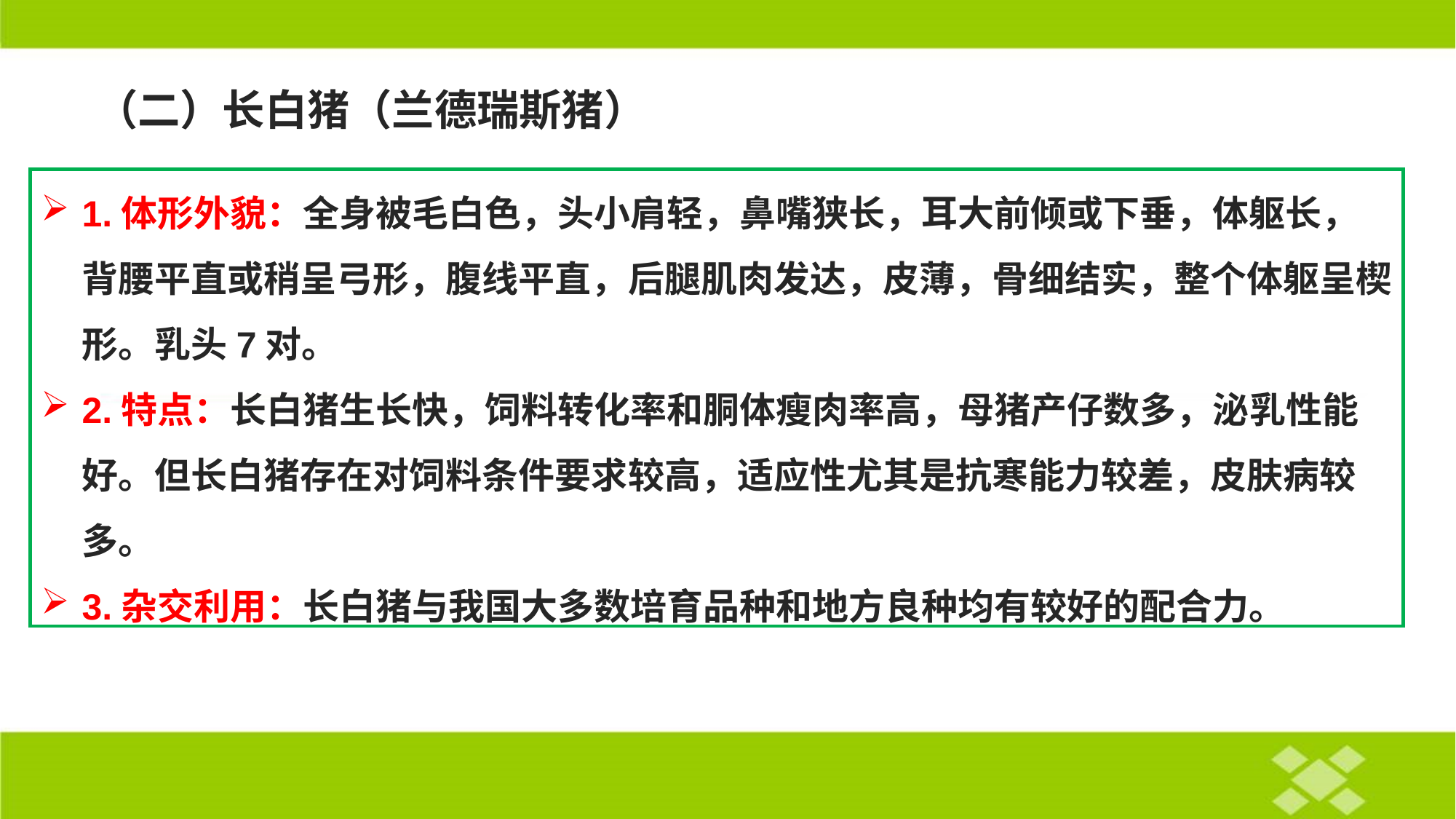

（二）长白猪（兰德瑞斯猪）
1.体形外貌：全身被毛白色，头小肩轻，鼻嘴狭长，耳大前倾或下垂，体躯长，背腰平直或稍呈弓形，腹线平直，后腿肌肉发达，皮薄，骨细结实，整个体躯呈楔形。乳头7对。
2.特点：长白猪生长快，饲料转化率和胴体瘦肉率高，母猪产仔数多，泌乳性能好。但长白猪存在对饲料条件要求较高，适应性尤其是抗寒能力较差，皮肤病较多。
3.杂交利用：长白猪与我国大多数培育品种和地方良种均有较好的配合力。